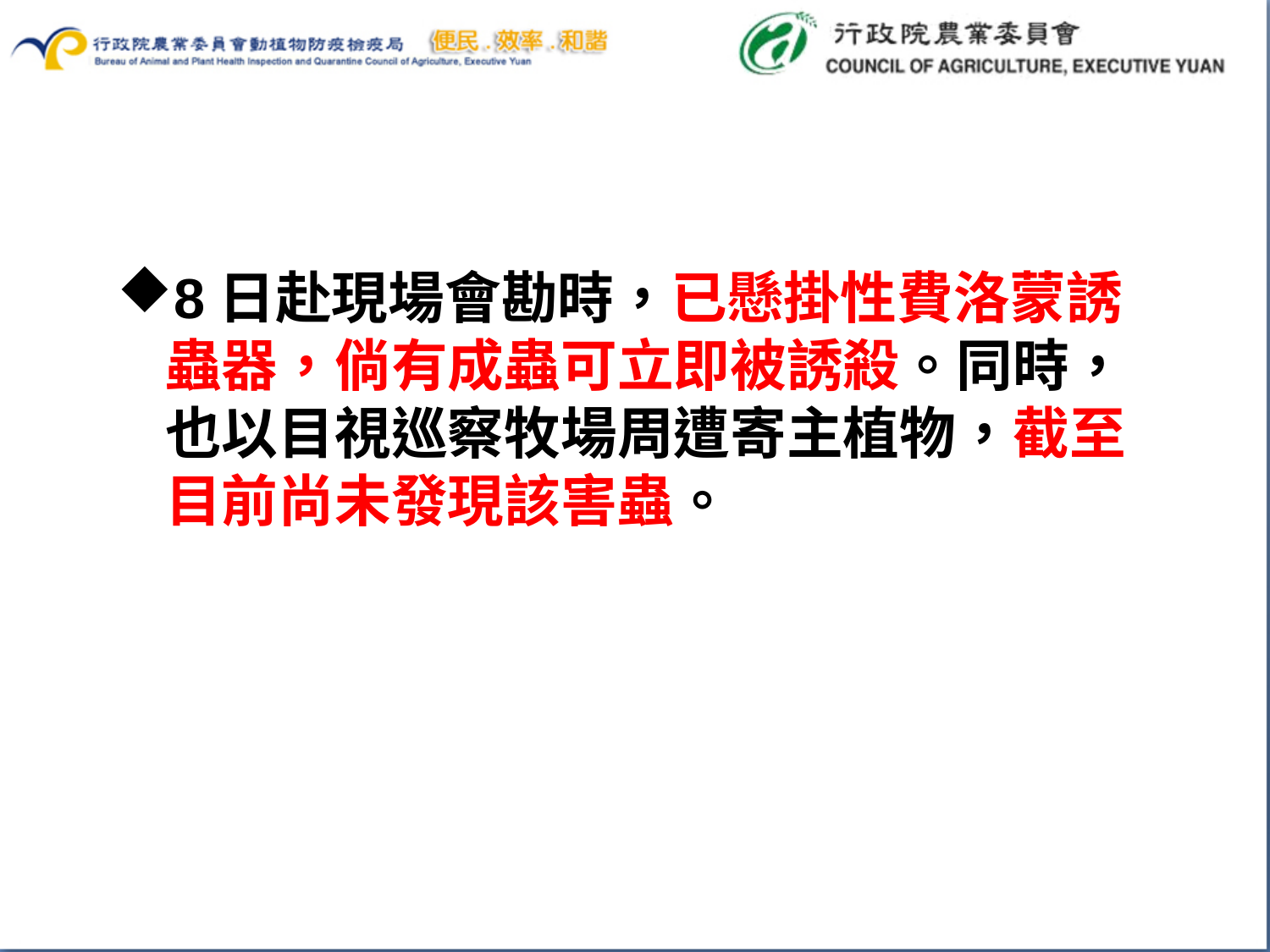

#
8日赴現場會勘時，已懸掛性費洛蒙誘蟲器，倘有成蟲可立即被誘殺。同時，也以目視巡察牧場周遭寄主植物，截至目前尚未發現該害蟲。